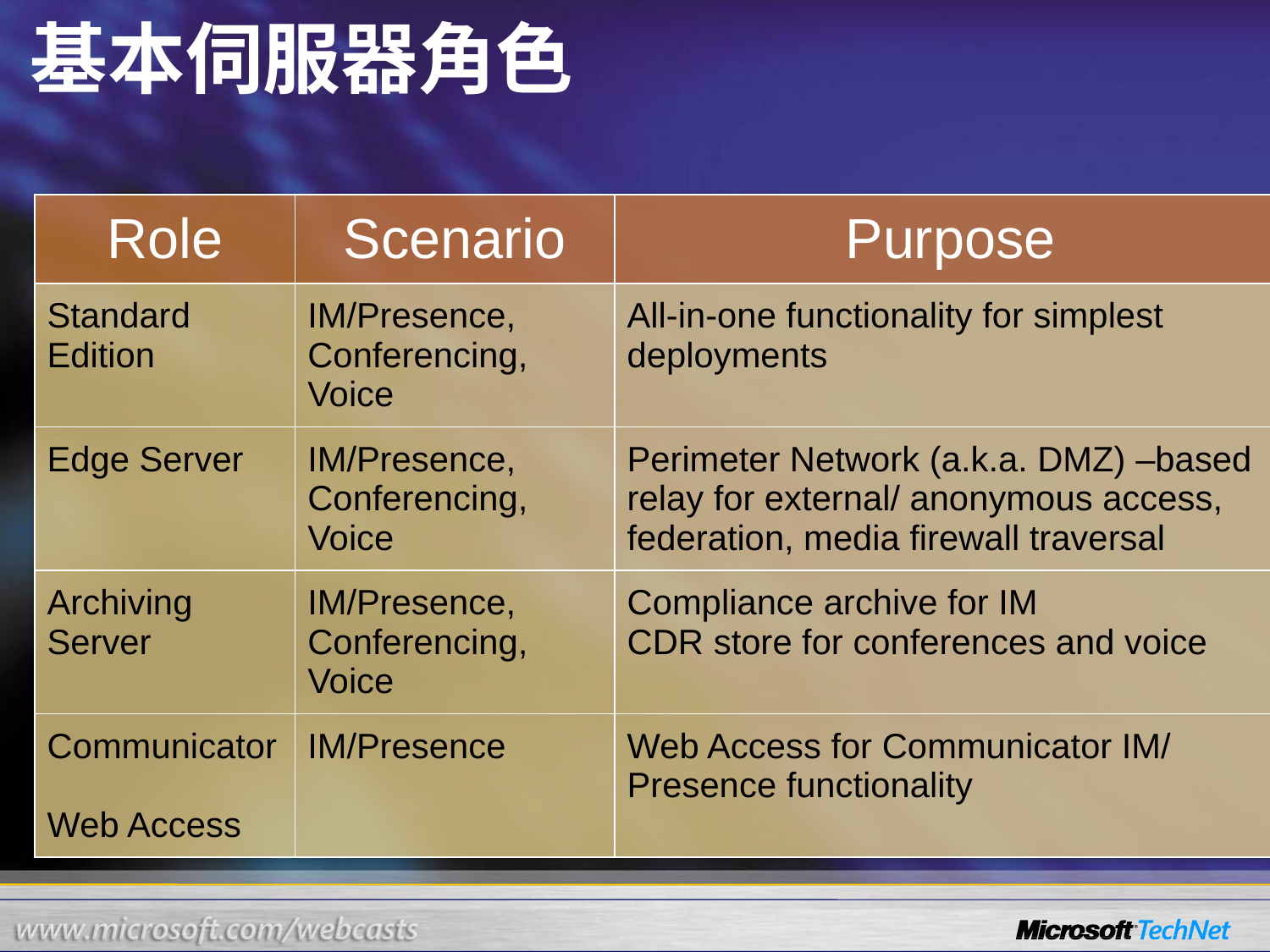

# 基本伺服器角色
| Role | Scenario | Purpose |
| --- | --- | --- |
| Standard Edition | IM/Presence, Conferencing, Voice | All-in-one functionality for simplest deployments |
| Edge Server | IM/Presence, Conferencing, Voice | Perimeter Network (a.k.a. DMZ) –based relay for external/ anonymous access, federation, media firewall traversal |
| Archiving Server | IM/Presence, Conferencing, Voice | Compliance archive for IM CDR store for conferences and voice |
| Communicator Web Access | IM/Presence | Web Access for Communicator IM/ Presence functionality |